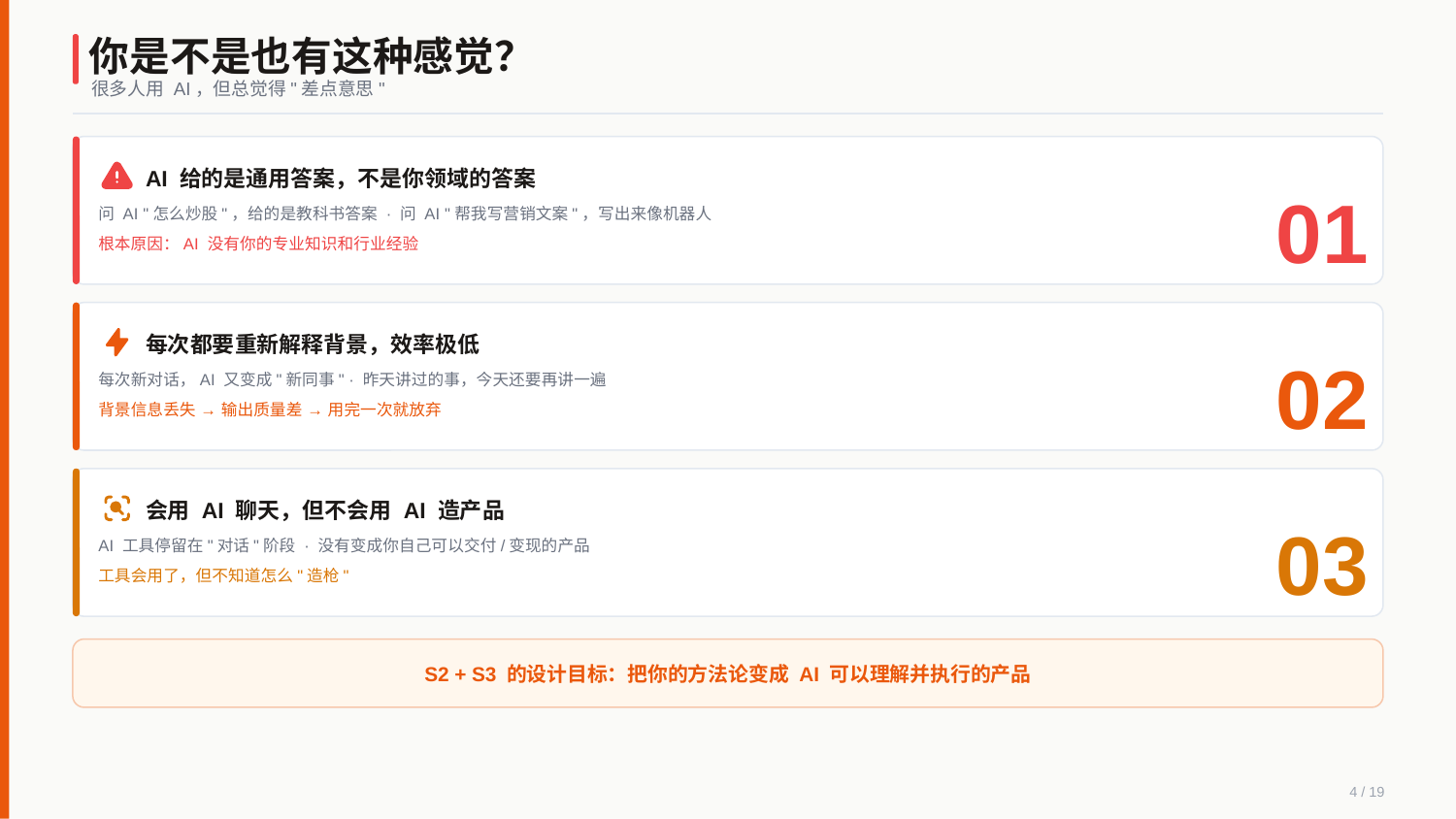

你是不是也有这种感觉？

很多人用 AI，但总觉得"差点意思"

AI 给的是通用答案，不是你领域的答案
01
问 AI "怎么炒股"，给的是教科书答案 · 问 AI "帮我写营销文案"，写出来像机器人
根本原因：AI 没有你的专业知识和行业经验

每次都要重新解释背景，效率极低
02
每次新对话，AI 又变成"新同事" · 昨天讲过的事，今天还要再讲一遍
背景信息丢失 → 输出质量差 → 用完一次就放弃

会用 AI 聊天，但不会用 AI 造产品
03
AI 工具停留在"对话"阶段 · 没有变成你自己可以交付/变现的产品
工具会用了，但不知道怎么"造枪"

S2 + S3 的设计目标：把你的方法论变成 AI 可以理解并执行的产品
4 / 19